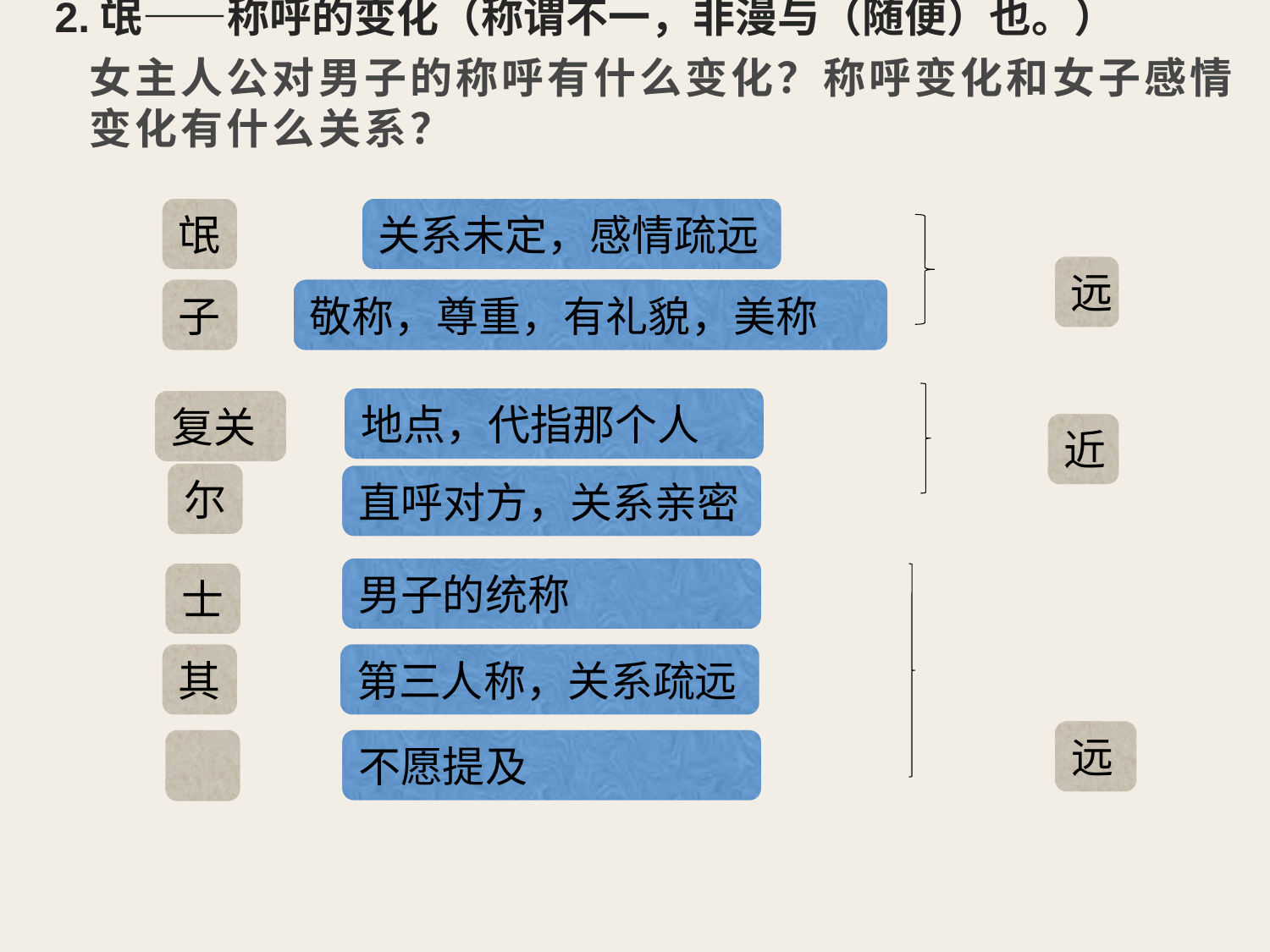

2.氓——称呼的变化（称谓不一，非漫与（随便）也。）
# 女主人公对男子的称呼有什么变化？称呼变化和女子感情变化有什么关系？
氓
关系未定，感情疏远

远
敬称，尊重，有礼貌，美称
子

地点，代指那个人
复关
近
尔
直呼对方，关系亲密
男子的统称
士

其
第三人称，关系疏远
远

不愿提及